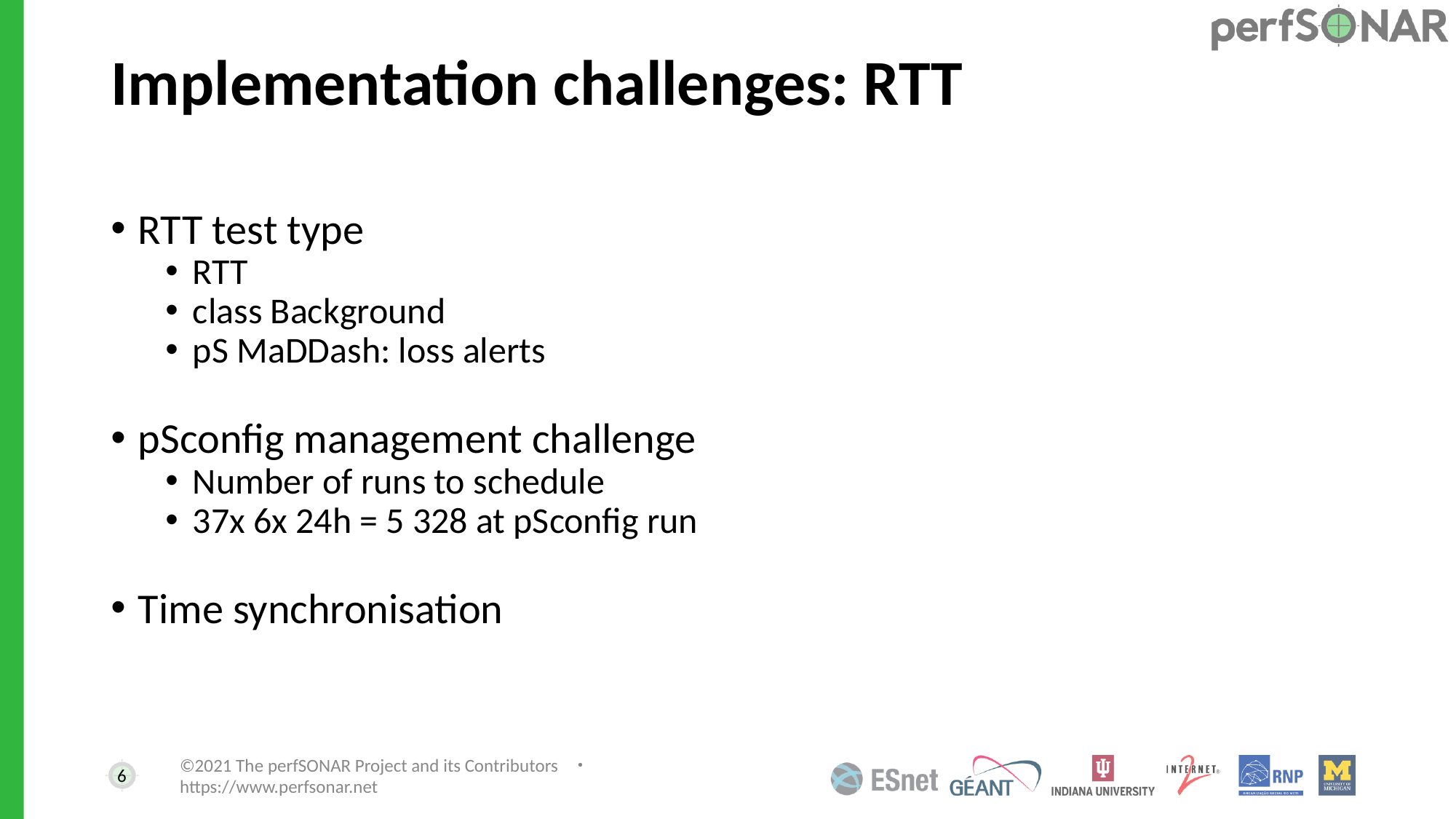

# Implementation challenges: RTT
RTT test type
RTT
class Background
pS MaDDash: loss alerts

pSconfig management challenge
Number of runs to schedule
37x 6x 24h = 5 328 at pSconfig run

Time synchronisation
6
©2021 The perfSONAR Project and its Contributors  ・  https://www.perfsonar.net